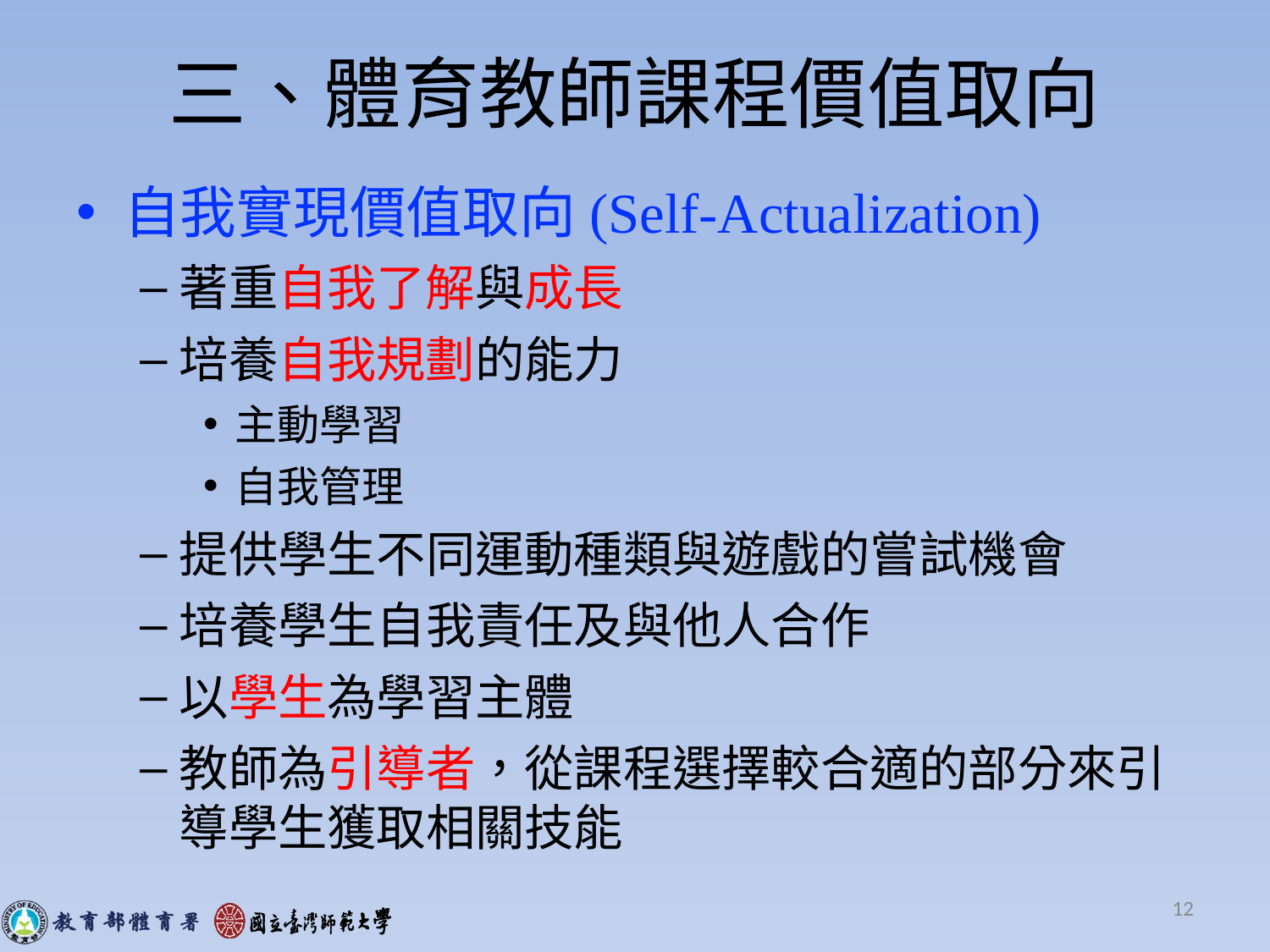

# 三、體育教師課程價值取向
自我實現價值取向(Self-Actualization)
著重自我了解與成長
培養自我規劃的能力
主動學習
自我管理
提供學生不同運動種類與遊戲的嘗試機會
培養學生自我責任及與他人合作
以學生為學習主體
教師為引導者，從課程選擇較合適的部分來引導學生獲取相關技能
12